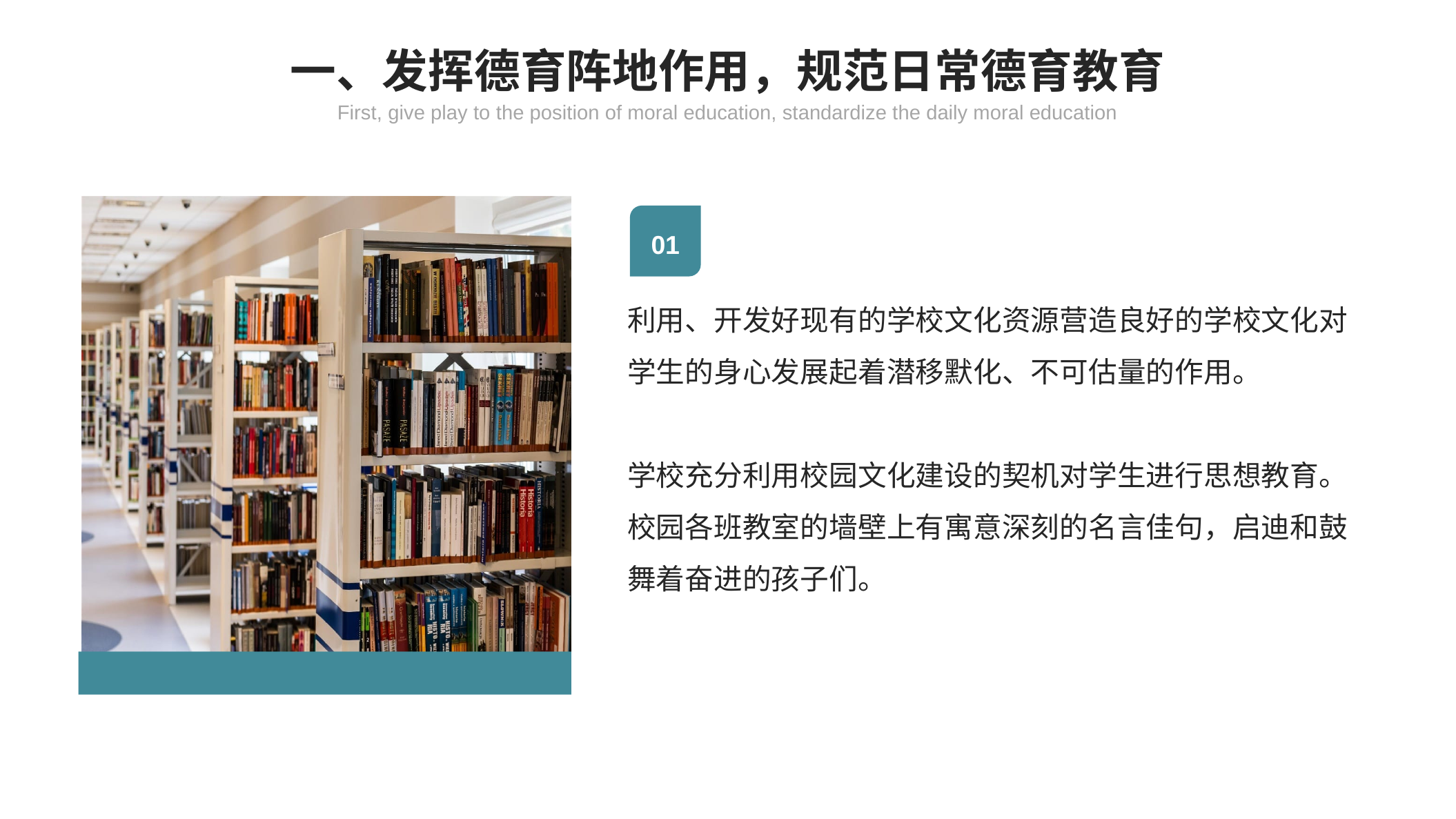

一、发挥德育阵地作用，规范日常德育教育
First, give play to the position of moral education, standardize the daily moral education

01
利用、开发好现有的学校文化资源营造良好的学校文化对学生的身心发展起着潜移默化、不可估量的作用。

学校充分利用校园文化建设的契机对学生进行思想教育。校园各班教室的墙壁上有寓意深刻的名言佳句，启迪和鼓舞着奋进的孩子们。